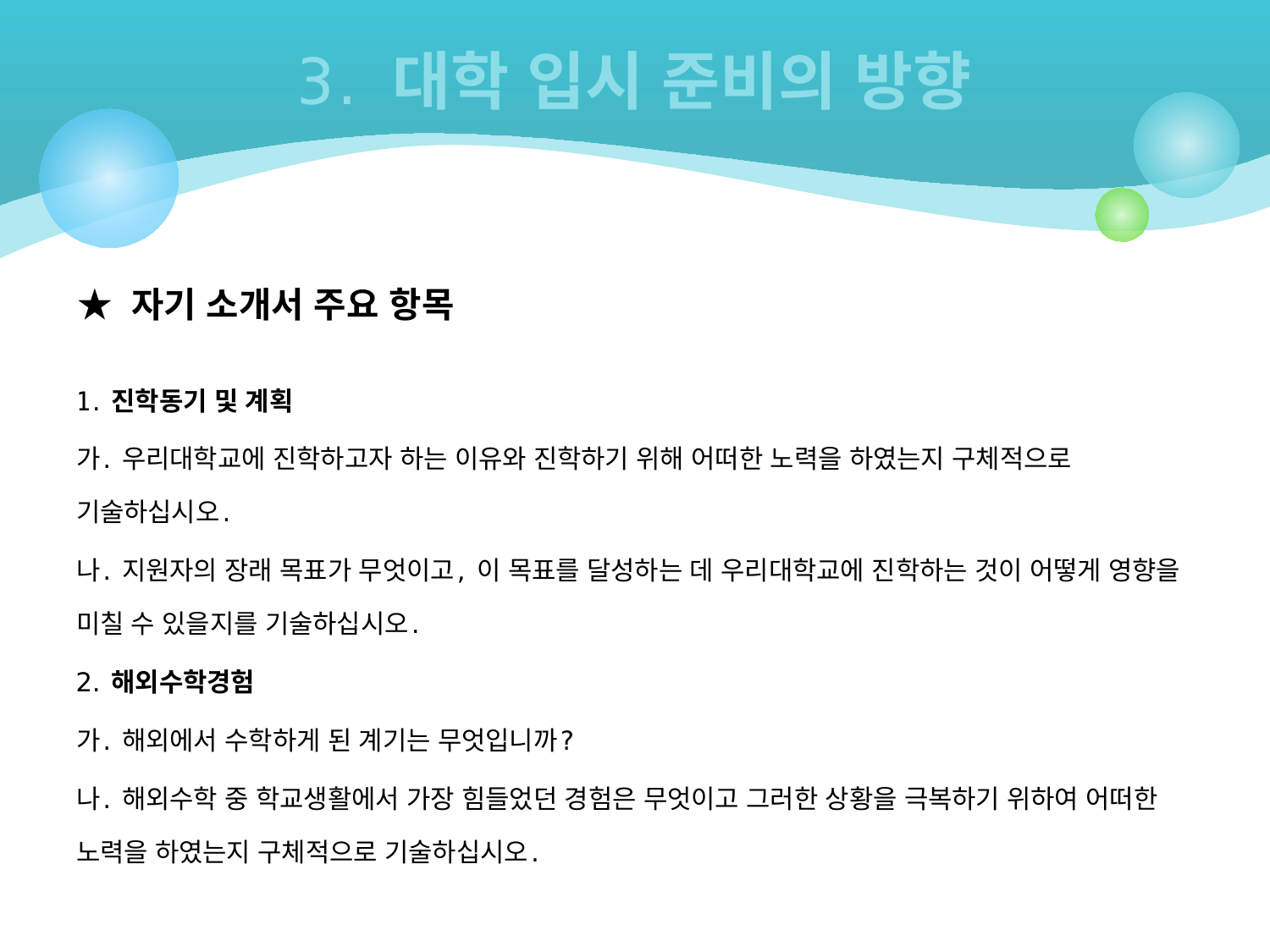

# 3. 대학 입시 준비의 방향
★ 자기 소개서 주요 항목
1. 진학동기 및 계획
가. 우리대학교에 진학하고자 하는 이유와 진학하기 위해 어떠한 노력을 하였는지 구체적으로 기술하십시오.
나. 지원자의 장래 목표가 무엇이고, 이 목표를 달성하는 데 우리대학교에 진학하는 것이 어떻게 영향을 미칠 수 있을지를 기술하십시오.
2. 해외수학경험
가. 해외에서 수학하게 된 계기는 무엇입니까?
나. 해외수학 중 학교생활에서 가장 힘들었던 경험은 무엇이고 그러한 상황을 극복하기 위하여 어떠한 노력을 하였는지 구체적으로 기술하십시오.